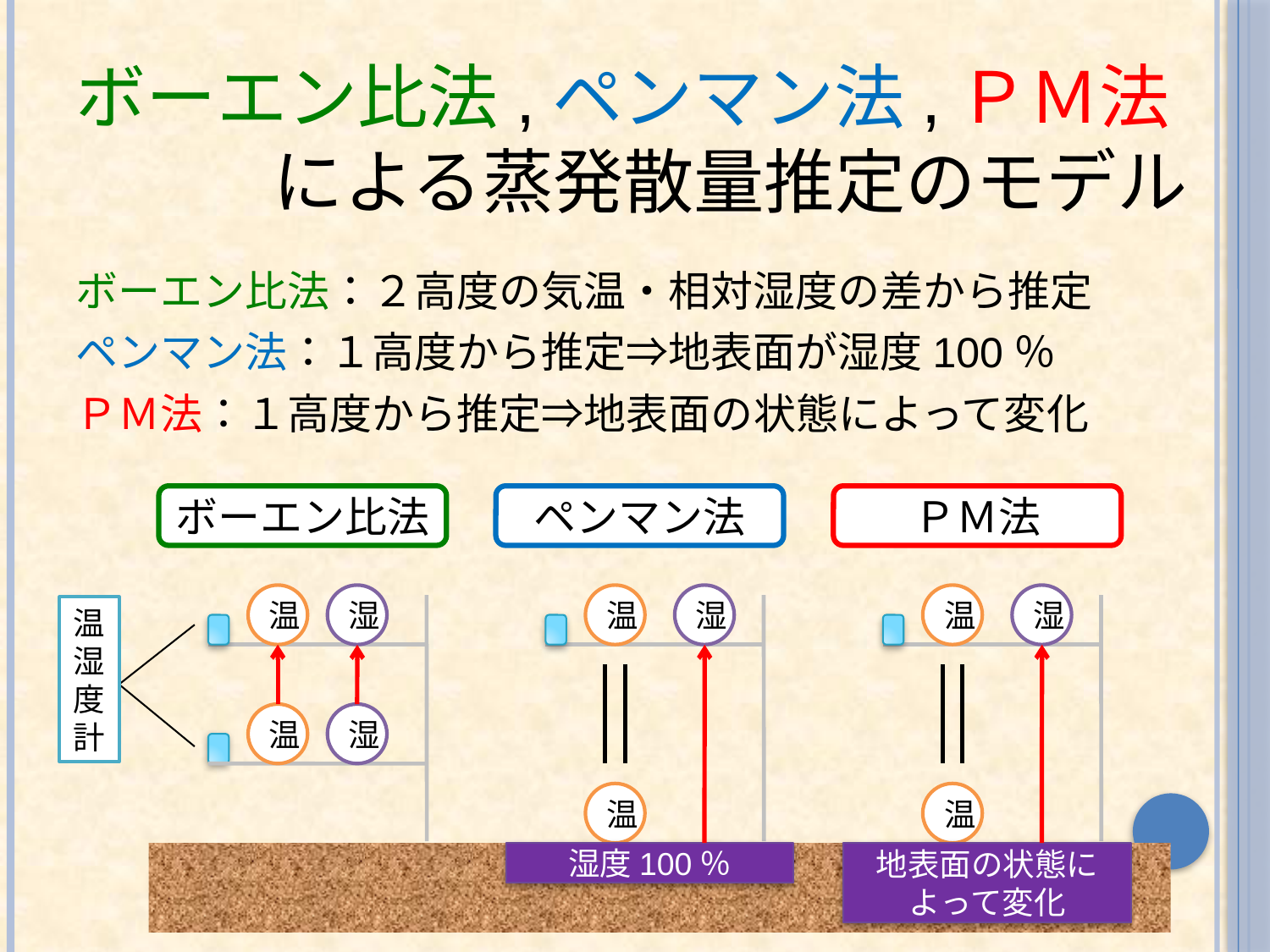

# ボーエン比法,ペンマン法,ＰＭ法 　による蒸発散量推定のモデル
ボーエン比法：２高度の気温・相対湿度の差から推定
ペンマン法：１高度から推定⇒地表面が湿度100％
ＰＭ法：１高度から推定⇒地表面の状態によって変化
ボーエン比法
ペンマン法
ＰＭ法
温
湿
温
湿
温
湿

温湿度計

温
湿

温
温

湿度100％
地表面の状態によって変化